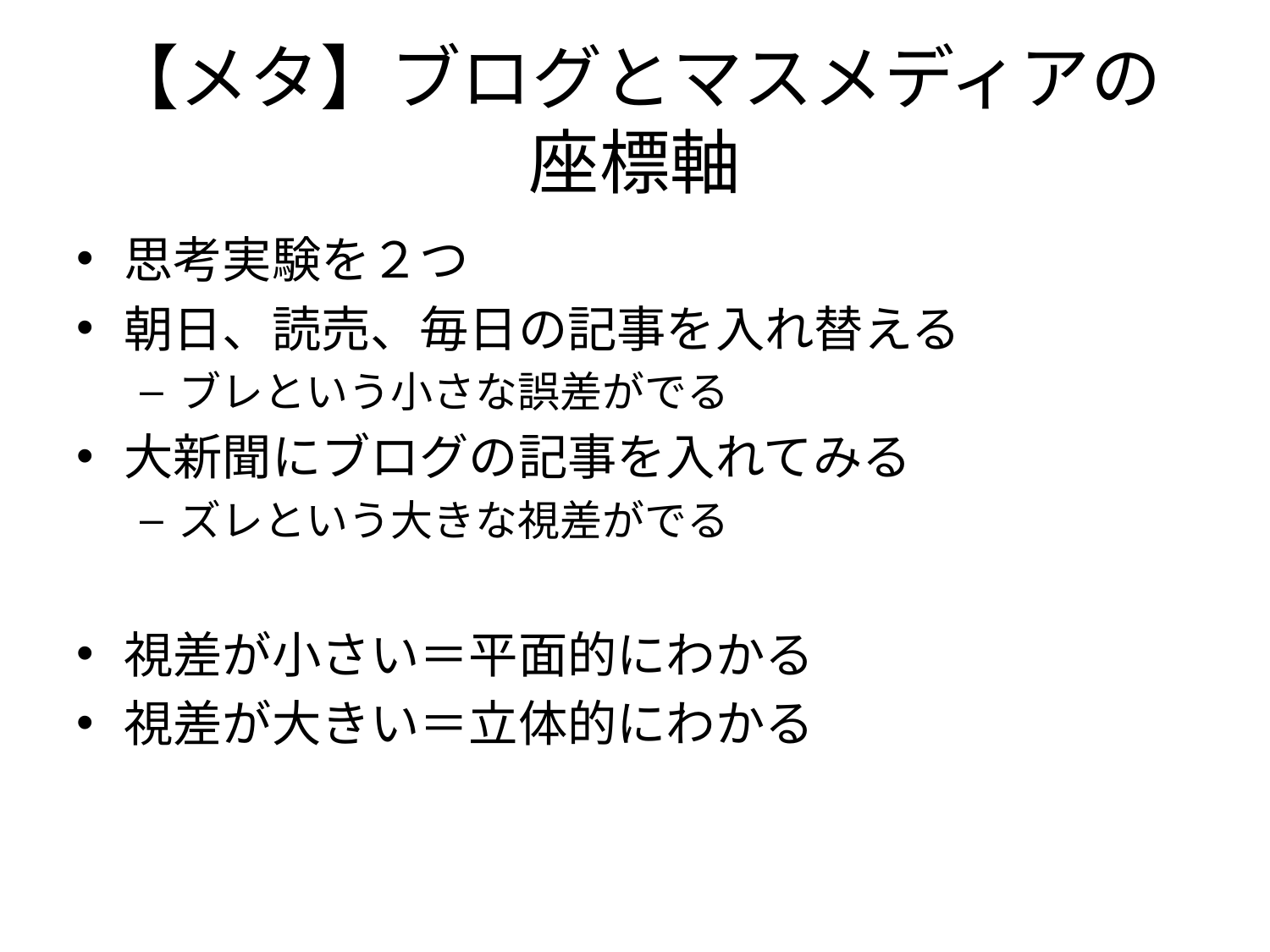

# 【メタ】ブログとマスメディアの座標軸
思考実験を２つ
朝日、読売、毎日の記事を入れ替える
ブレという小さな誤差がでる
大新聞にブログの記事を入れてみる
ズレという大きな視差がでる

視差が小さい＝平面的にわかる
視差が大きい＝立体的にわかる